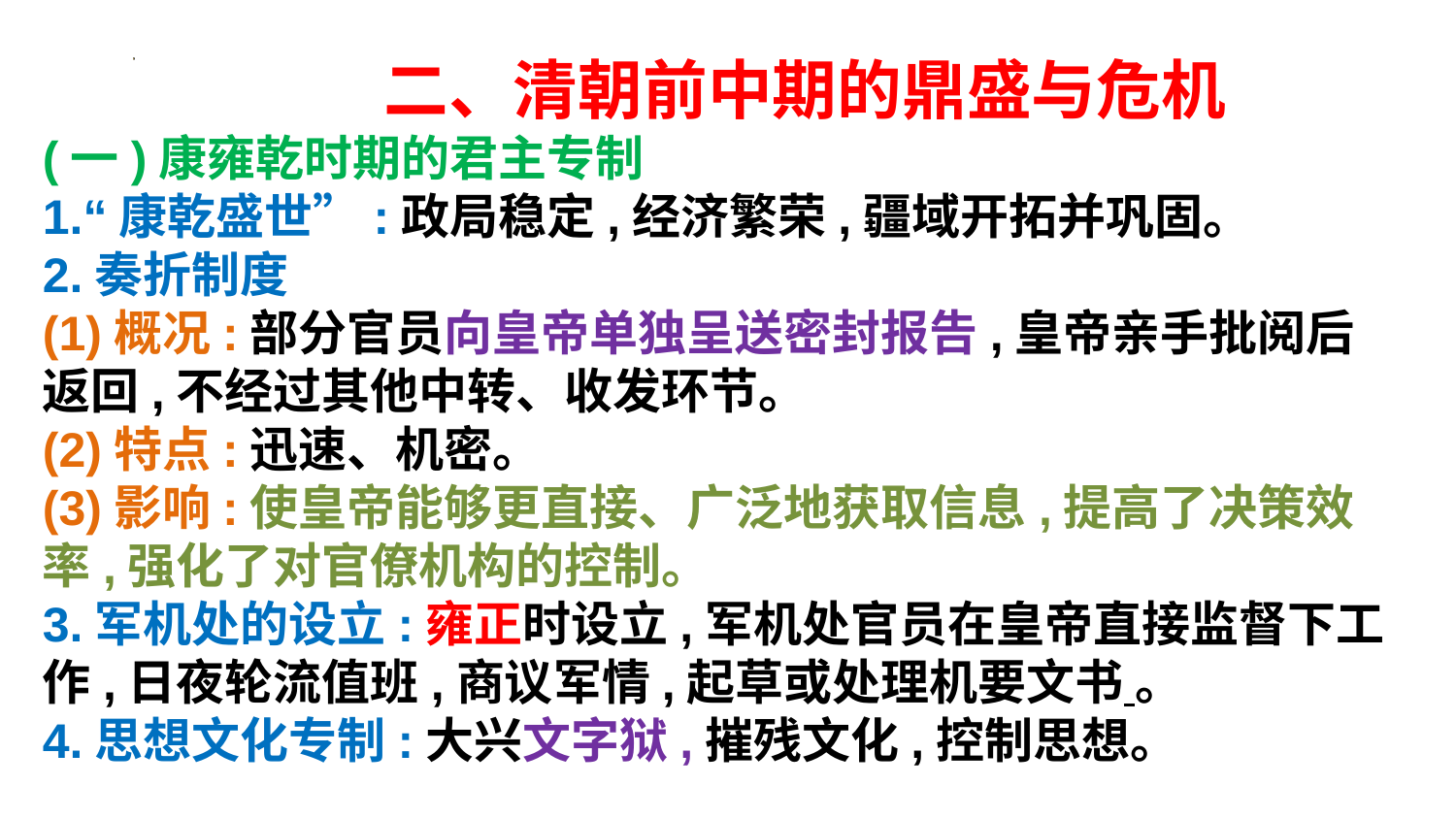

二、清朝前中期的鼎盛与危机
(一)康雍乾时期的君主专制
1.“康乾盛世”:政局稳定,经济繁荣,疆域开拓并巩固。
2.奏折制度
(1)概况:部分官员向皇帝单独呈送密封报告,皇帝亲手批阅后返回,不经过其他中转、收发环节。
(2)特点:迅速、机密。
(3)影响:使皇帝能够更直接、广泛地获取信息,提高了决策效率,强化了对官僚机构的控制。
3.军机处的设立:雍正时设立,军机处官员在皇帝直接监督下工作,日夜轮流值班,商议军情,起草或处理机要文书 。
4.思想文化专制:大兴文字狱,摧残文化,控制思想。